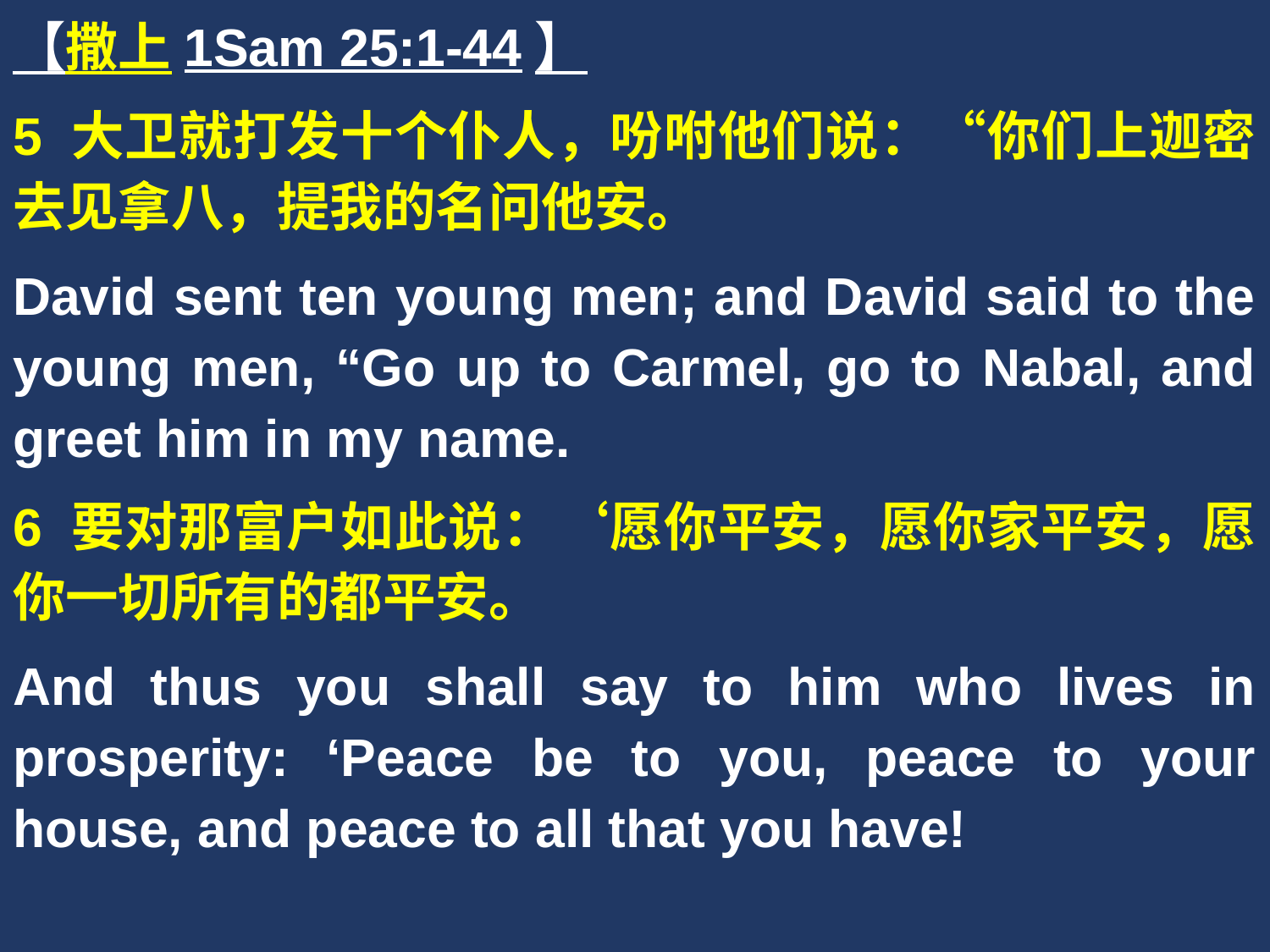

【撒上1Sam 25:1-44】
5 大卫就打发十个仆人，吩咐他们说：“你们上迦密去见拿八，提我的名问他安。
David sent ten young men; and David said to the young men, “Go up to Carmel, go to Nabal, and greet him in my name.
6 要对那富户如此说：‘愿你平安，愿你家平安，愿你一切所有的都平安。
And thus you shall say to him who lives in prosperity: ‘Peace be to you, peace to your house, and peace to all that you have!